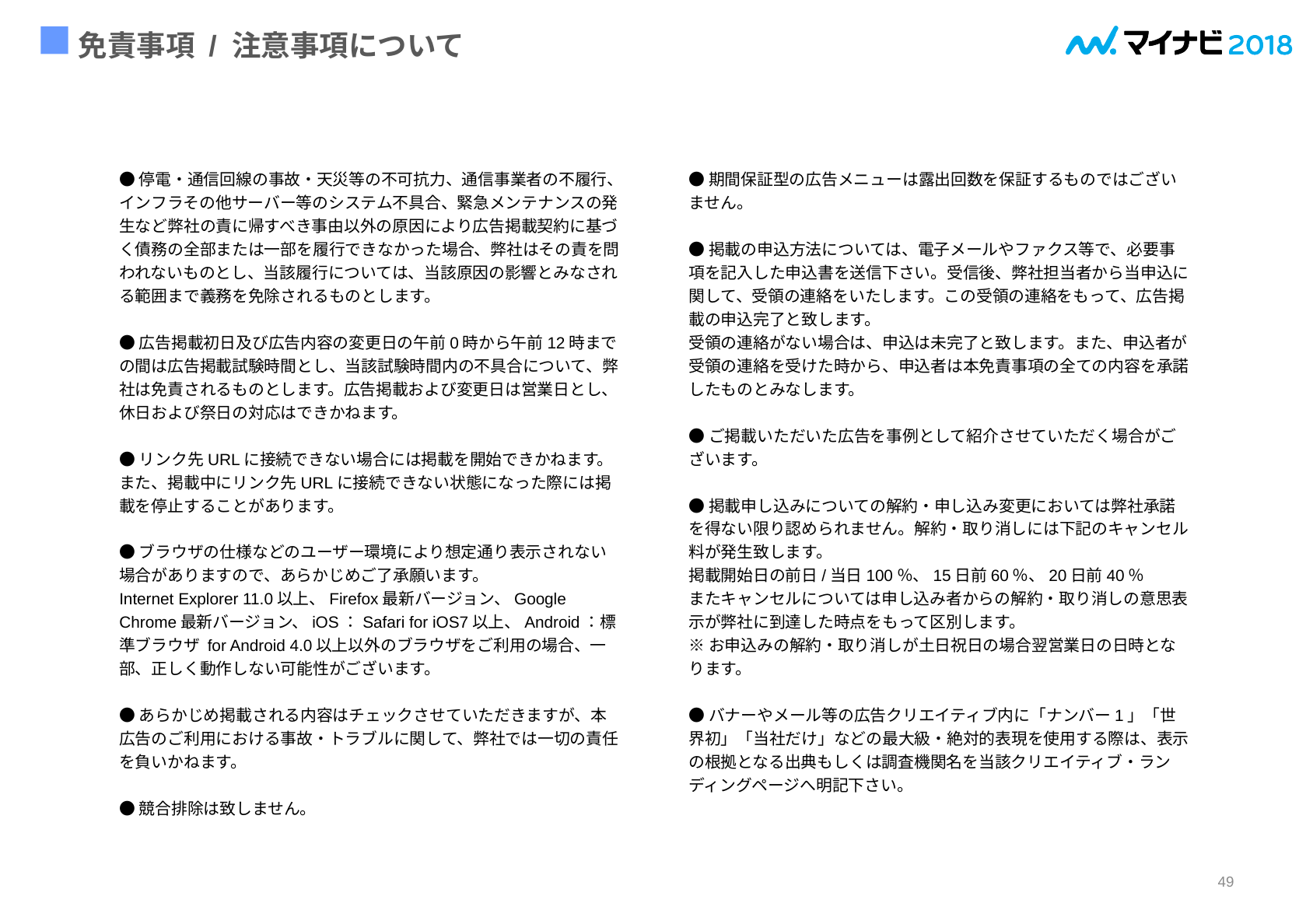

# 免責事項 / 注意事項について
●停電・通信回線の事故・天災等の不可抗力、通信事業者の不履行、インフラその他サーバー等のシステム不具合、緊急メンテナンスの発生など弊社の責に帰すべき事由以外の原因により広告掲載契約に基づく債務の全部または一部を履行できなかった場合、弊社はその責を問われないものとし、当該履行については、当該原因の影響とみなされる範囲まで義務を免除されるものとします。

●広告掲載初日及び広告内容の変更日の午前0時から午前12時までの間は広告掲載試験時間とし、当該試験時間内の不具合について、弊社は免責されるものとします。広告掲載および変更日は営業日とし、休日および祭日の対応はできかねます。

●リンク先URLに接続できない場合には掲載を開始できかねます。また、掲載中にリンク先URLに接続できない状態になった際には掲載を停止することがあります。

●ブラウザの仕様などのユーザー環境により想定通り表示されない場合がありますので、あらかじめご了承願います。
Internet Explorer 11.0以上、Firefox最新バージョン、Google Chrome最新バージョン、iOS：Safari for iOS7以上、Android：標準ブラウザ for Android 4.0以上以外のブラウザをご利用の場合、一部、正しく動作しない可能性がございます。

●あらかじめ掲載される内容はチェックさせていただきますが、本広告のご利用における事故・トラブルに関して、弊社では一切の責任を負いかねます。

●競合排除は致しません。
●期間保証型の広告メニューは露出回数を保証するものではございません。

●掲載の申込方法については、電子メールやファクス等で、必要事項を記入した申込書を送信下さい。受信後、弊社担当者から当申込に関して、受領の連絡をいたします。この受領の連絡をもって、広告掲載の申込完了と致します。
受領の連絡がない場合は、申込は未完了と致します。また、申込者が受領の連絡を受けた時から、申込者は本免責事項の全ての内容を承諾したものとみなします。

●ご掲載いただいた広告を事例として紹介させていただく場合がございます。

●掲載申し込みについての解約・申し込み変更においては弊社承諾を得ない限り認められません。解約・取り消しには下記のキャンセル料が発生致します。
掲載開始日の前日/当日100％、15日前60％、20日前40％
またキャンセルについては申し込み者からの解約・取り消しの意思表示が弊社に到達した時点をもって区別します。
※お申込みの解約・取り消しが土日祝日の場合翌営業日の日時となります。

●バナーやメール等の広告クリエイティブ内に「ナンバー1」「世界初」「当社だけ」などの最大級・絶対的表現を使用する際は、表示の根拠となる出典もしくは調査機関名を当該クリエイティブ・ランディングページへ明記下さい。
49